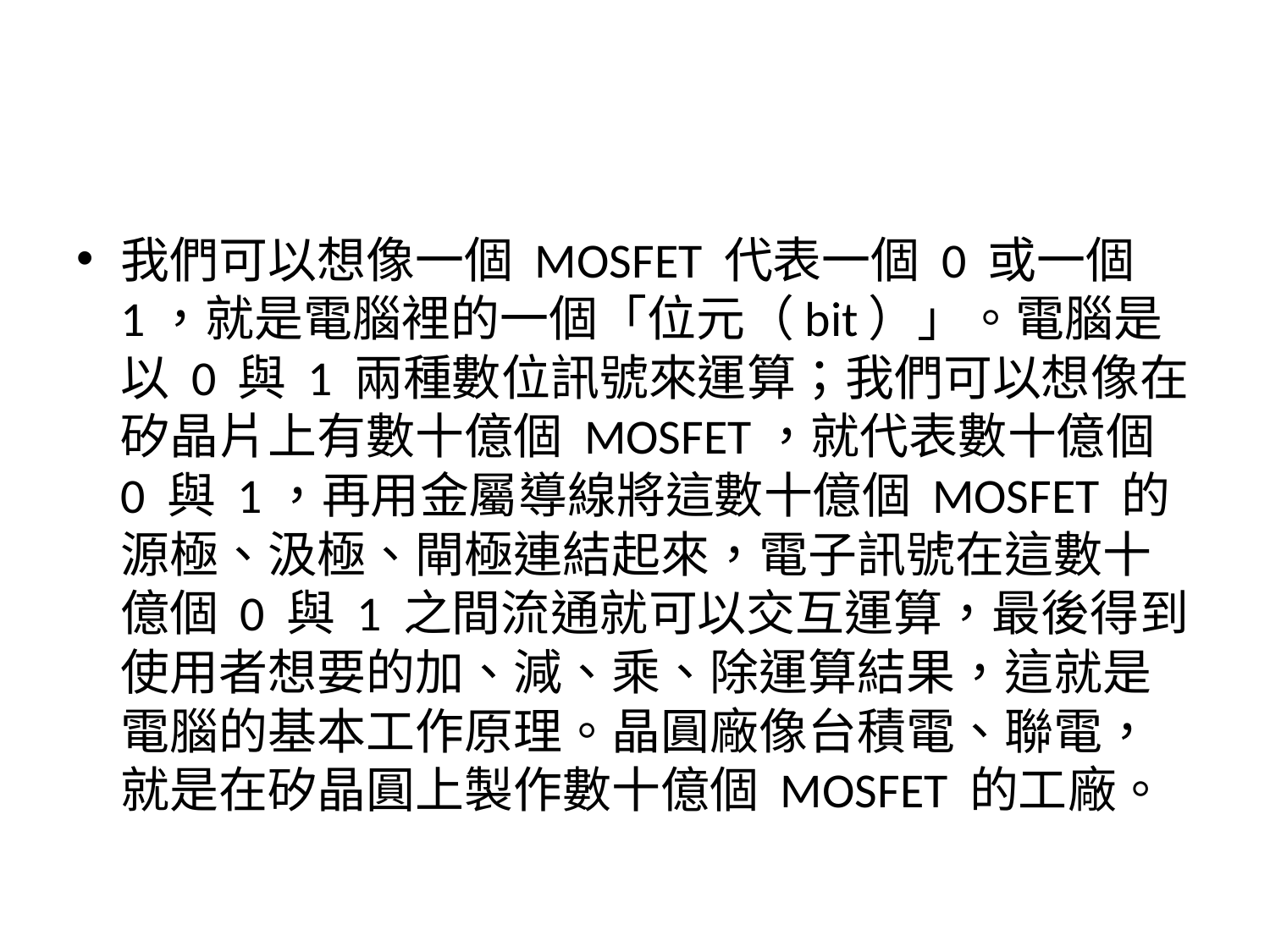

#
我們可以想像一個 MOSFET 代表一個 0 或一個 1，就是電腦裡的一個「位元（bit）」。電腦是以 0 與 1 兩種數位訊號來運算；我們可以想像在矽晶片上有數十億個 MOSFET，就代表數十億個 0 與 1，再用金屬導線將這數十億個 MOSFET 的源極、汲極、閘極連結起來，電子訊號在這數十億個 0 與 1 之間流通就可以交互運算，最後得到使用者想要的加、減、乘、除運算結果，這就是電腦的基本工作原理。晶圓廠像台積電、聯電，就是在矽晶圓上製作數十億個 MOSFET 的工廠。